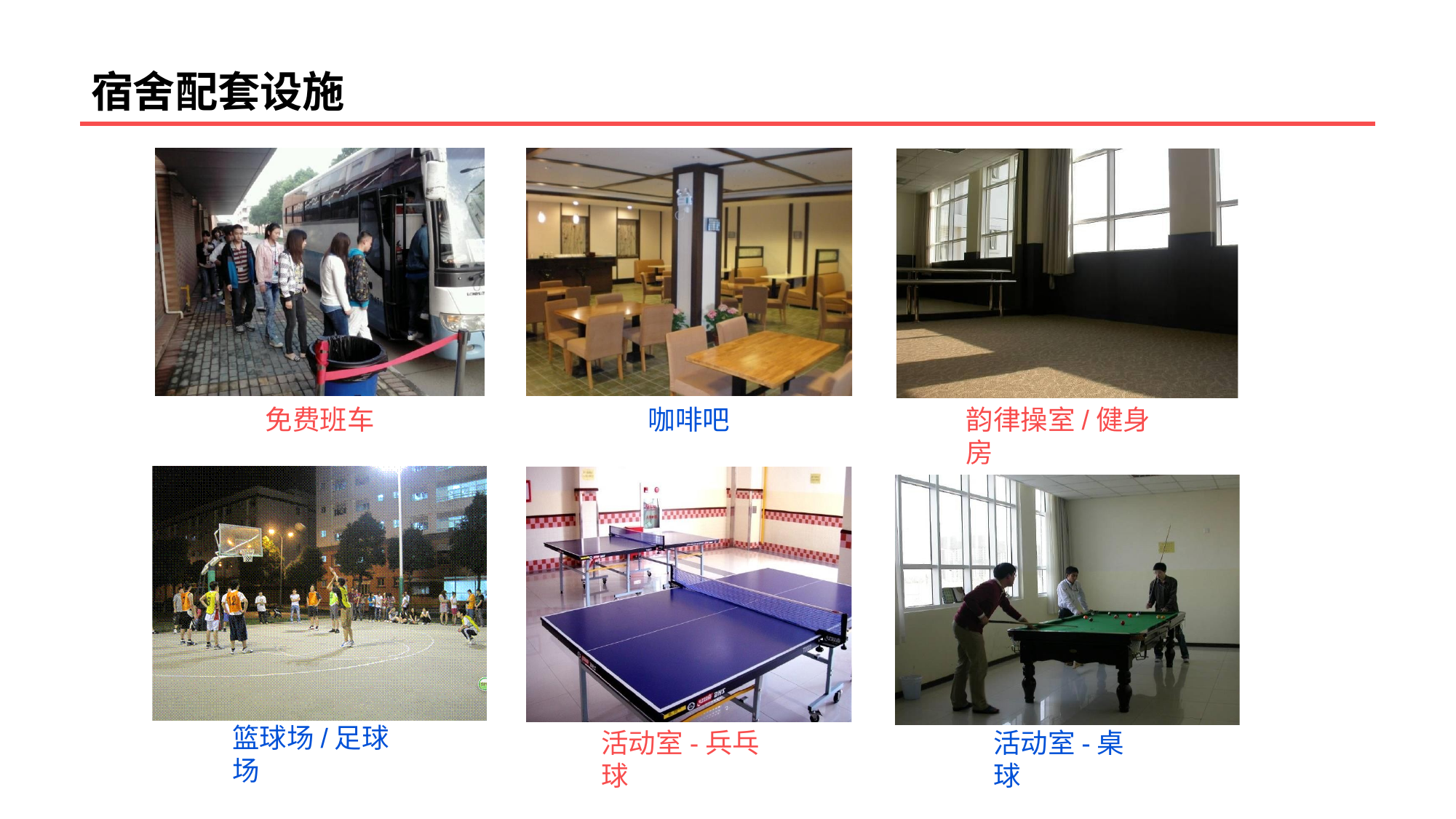

# 宿舍配套设施

免费班车
咖啡吧
韵律操室/健身房

篮球场/足球场
活动室-兵乓球
活动室-桌球